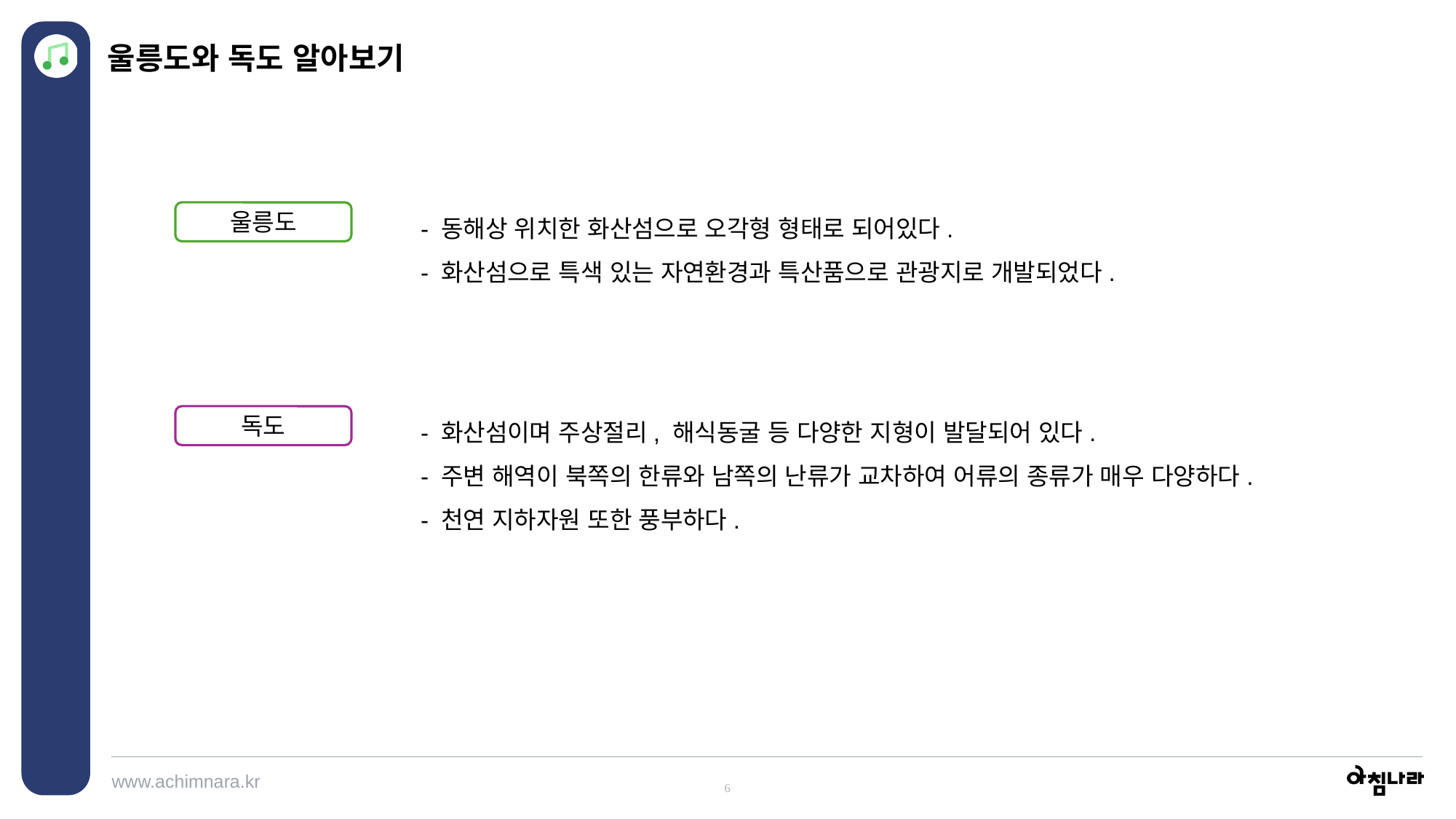

울릉도와 독도 알아보기
- 동해상 위치한 화산섬으로 오각형 형태로 되어있다.
- 화산섬으로 특색 있는 자연환경과 특산품으로 관광지로 개발되었다.
울릉도
- 화산섬이며 주상절리, 해식동굴 등 다양한 지형이 발달되어 있다.
- 주변 해역이 북쪽의 한류와 남쪽의 난류가 교차하여 어류의 종류가 매우 다양하다.
- 천연 지하자원 또한 풍부하다.

독도
6